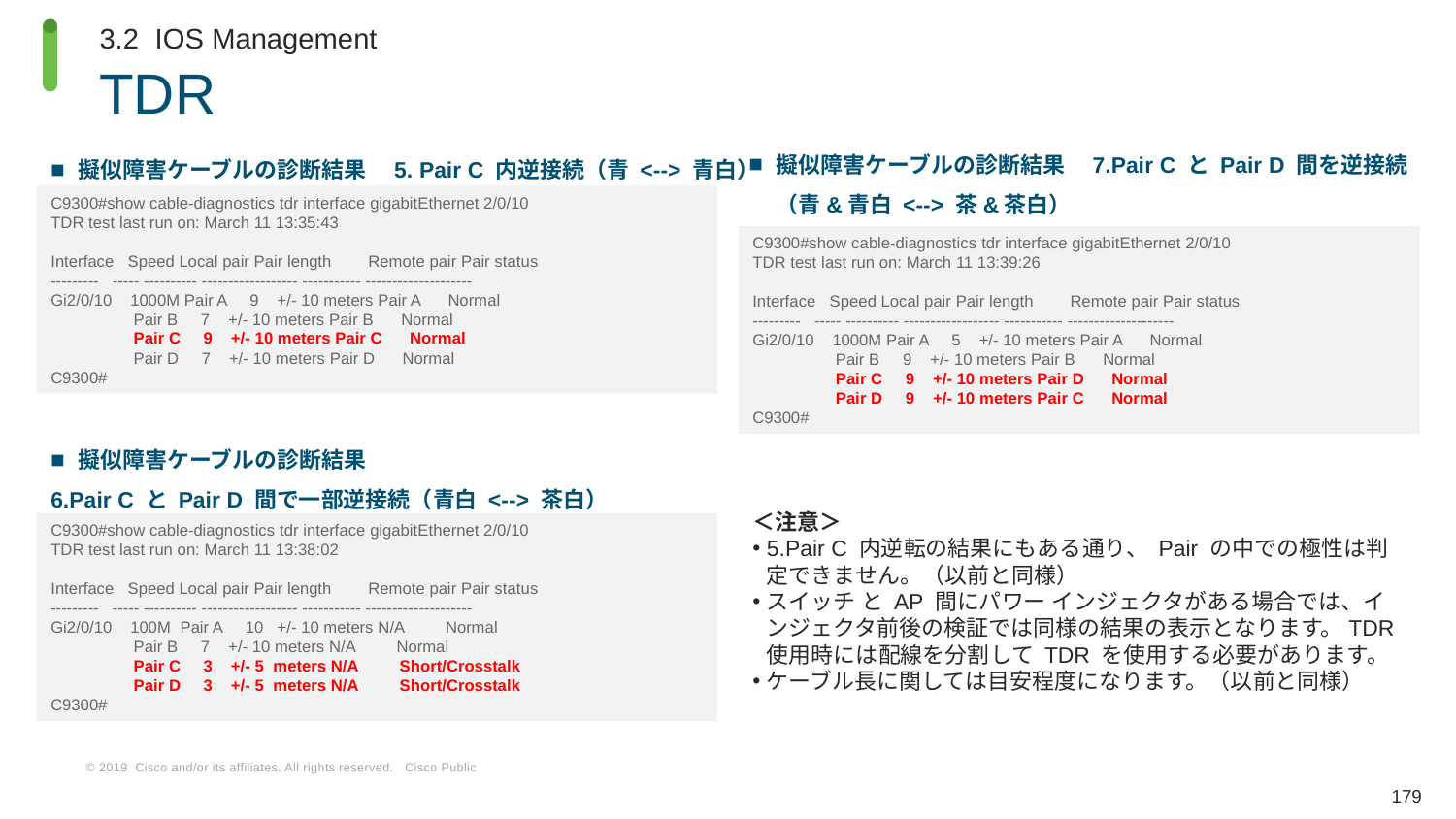

3.2  IOS Management
# TDR
擬似障害ケーブルの診断結果　7.Pair C と Pair D 間を逆接続（青&青白 <--> 茶&茶白）
擬似障害ケーブルの診断結果　5. Pair C 内逆接続（青 <--> 青白）
C9300#show cable-diagnostics tdr interface gigabitEthernet 2/0/10
TDR test last run on: March 11 13:35:43

Interface   Speed Local pair Pair length        Remote pair Pair status
---------   ----- ---------- ------------------ ----------- --------------------
Gi2/0/10    1000M Pair A     9    +/- 10 meters Pair A      Normal
                  Pair B     7    +/- 10 meters Pair B      Normal
                  Pair C     9    +/- 10 meters Pair C      Normal
                  Pair D     7    +/- 10 meters Pair D      Normal
C9300#
C9300#show cable-diagnostics tdr interface gigabitEthernet 2/0/10
TDR test last run on: March 11 13:39:26

Interface   Speed Local pair Pair length        Remote pair Pair status
---------   ----- ---------- ------------------ ----------- --------------------
Gi2/0/10    1000M Pair A     5    +/- 10 meters Pair A      Normal
                  Pair B     9    +/- 10 meters Pair B      Normal
                  Pair C     9    +/- 10 meters Pair D      Normal
                  Pair D     9    +/- 10 meters Pair C      Normal
C9300#
擬似障害ケーブルの診断結果
6.Pair C と Pair D 間で一部逆接続（青白 <--> 茶白）
＜注意＞
5.Pair C 内逆転の結果にもある通り、 Pair の中での極性は判定できません。（以前と同様）
スイッチ と AP 間にパワー インジェクタがある場合では、インジェクタ前後の検証では同様の結果の表示となります。TDR 使用時には配線を分割して TDR を使用する必要があります。
ケーブル長に関しては目安程度になります。（以前と同様）

C9300#show cable-diagnostics tdr interface gigabitEthernet 2/0/10
TDR test last run on: March 11 13:38:02

Interface   Speed Local pair Pair length        Remote pair Pair status
---------   ----- ---------- ------------------ ----------- --------------------
Gi2/0/10    100M  Pair A     10   +/- 10 meters N/A         Normal
                  Pair B     7    +/- 10 meters N/A         Normal
                  Pair C     3    +/- 5  meters N/A         Short/Crosstalk
                  Pair D     3    +/- 5  meters N/A         Short/Crosstalk
C9300#
179